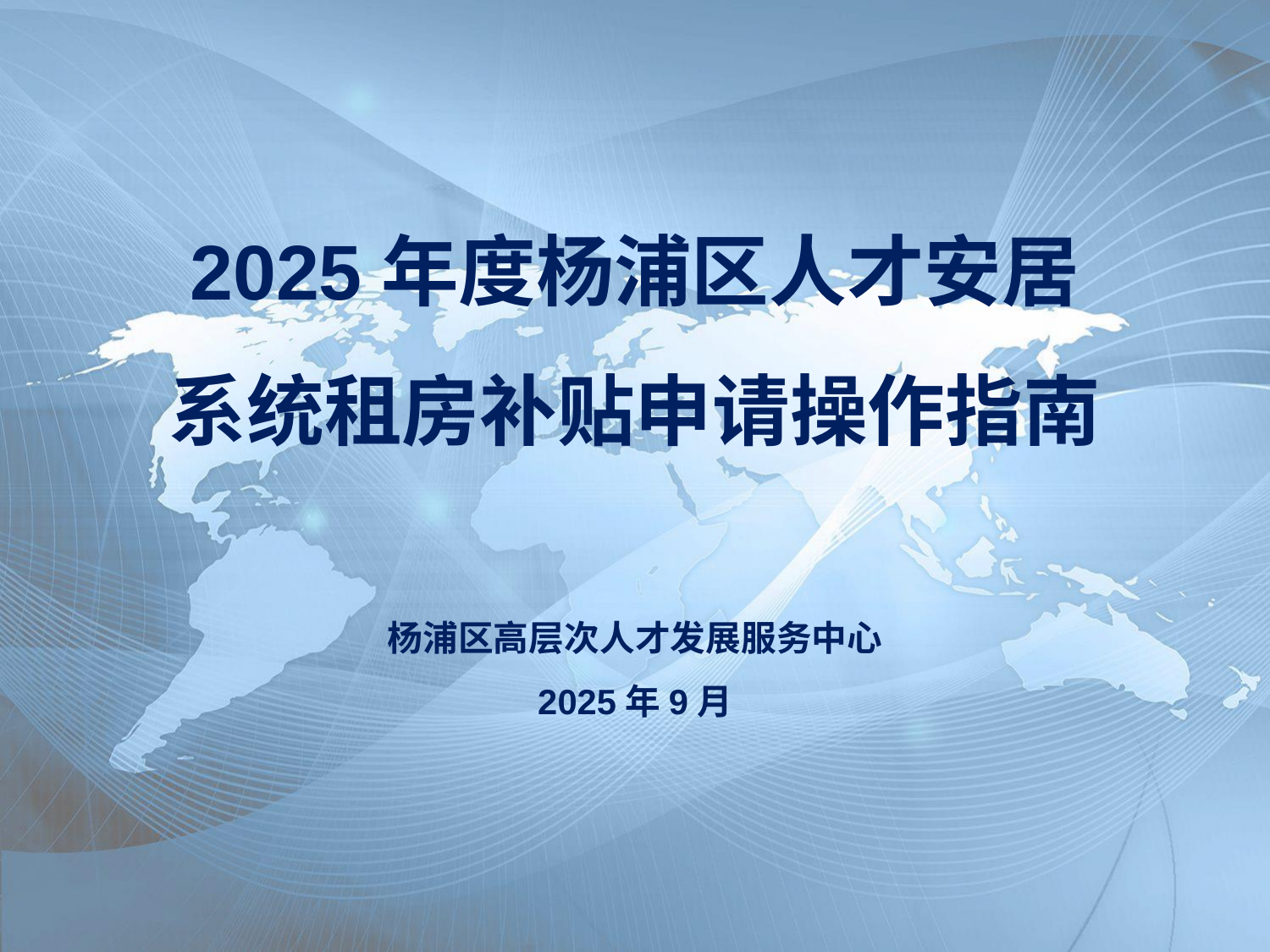

# 2025年度杨浦区人才安居 系统租房补贴申请操作指南 杨浦区高层次人才发展服务中心 2025年9月